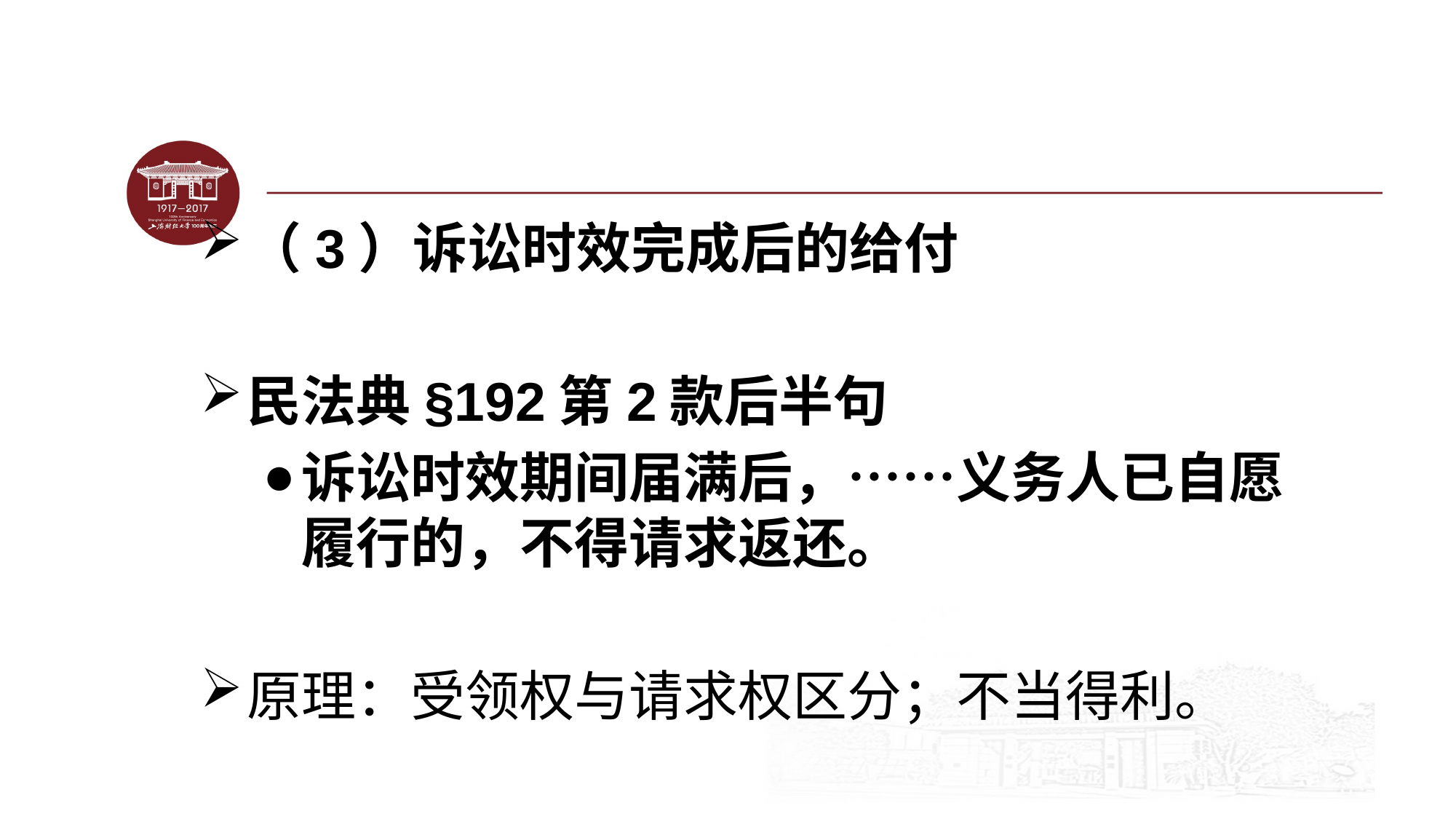

#
（3）诉讼时效完成后的给付

民法典§192第2款后半句
诉讼时效期间届满后，……义务人已自愿履行的，不得请求返还。

原理：受领权与请求权区分；不当得利。